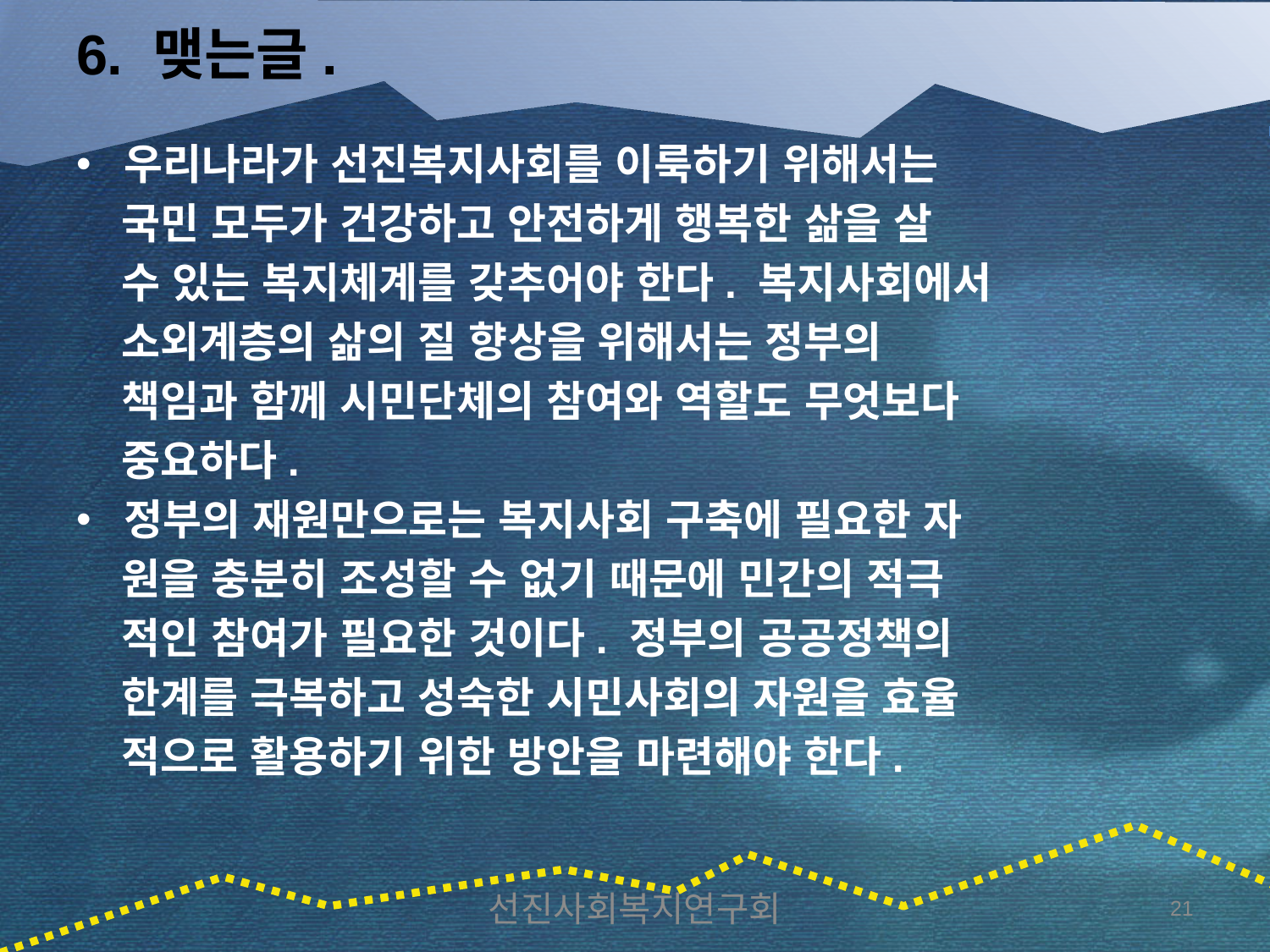

# 6. 맺는글.
우리나라가 선진복지사회를 이룩하기 위해서는
   국민 모두가 건강하고 안전하게 행복한 삶을 살
   수 있는 복지체계를 갖추어야 한다. 복지사회에서
   소외계층의 삶의 질 향상을 위해서는 정부의
   책임과 함께 시민단체의 참여와 역할도 무엇보다
   중요하다.
정부의 재원만으로는 복지사회 구축에 필요한 자
   원을 충분히 조성할 수 없기 때문에 민간의 적극
   적인 참여가 필요한 것이다. 정부의 공공정책의
   한계를 극복하고 성숙한 시민사회의 자원을 효율
   적으로 활용하기 위한 방안을 마련해야 한다.
선진사회복지연구회
21